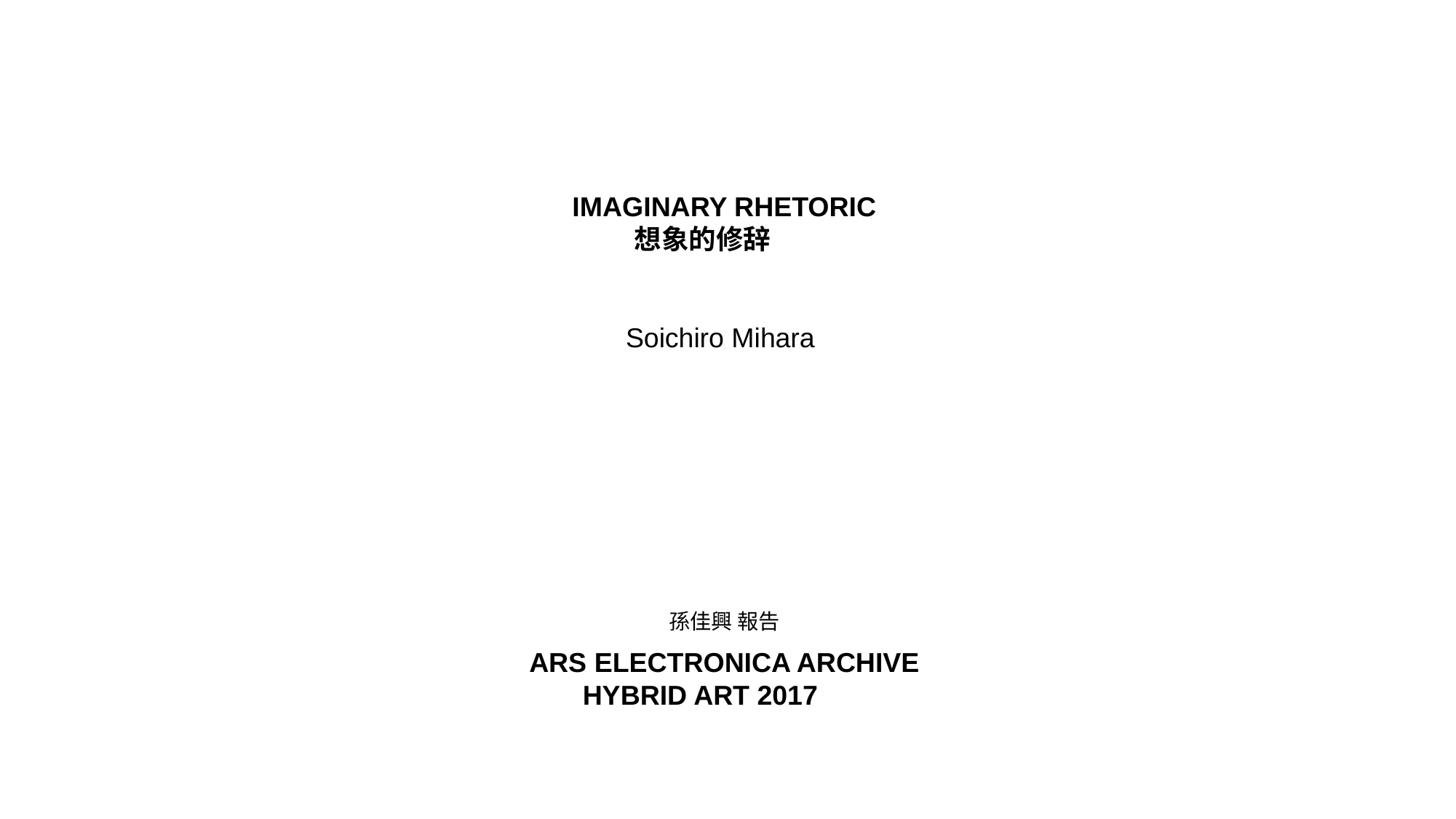

IMAGINARY RHETORIC
         想象的修辞

       Soichiro Mihara
孫佳興 報告
ARS ELECTRONICA ARCHIVE
       Hybrid art 2017